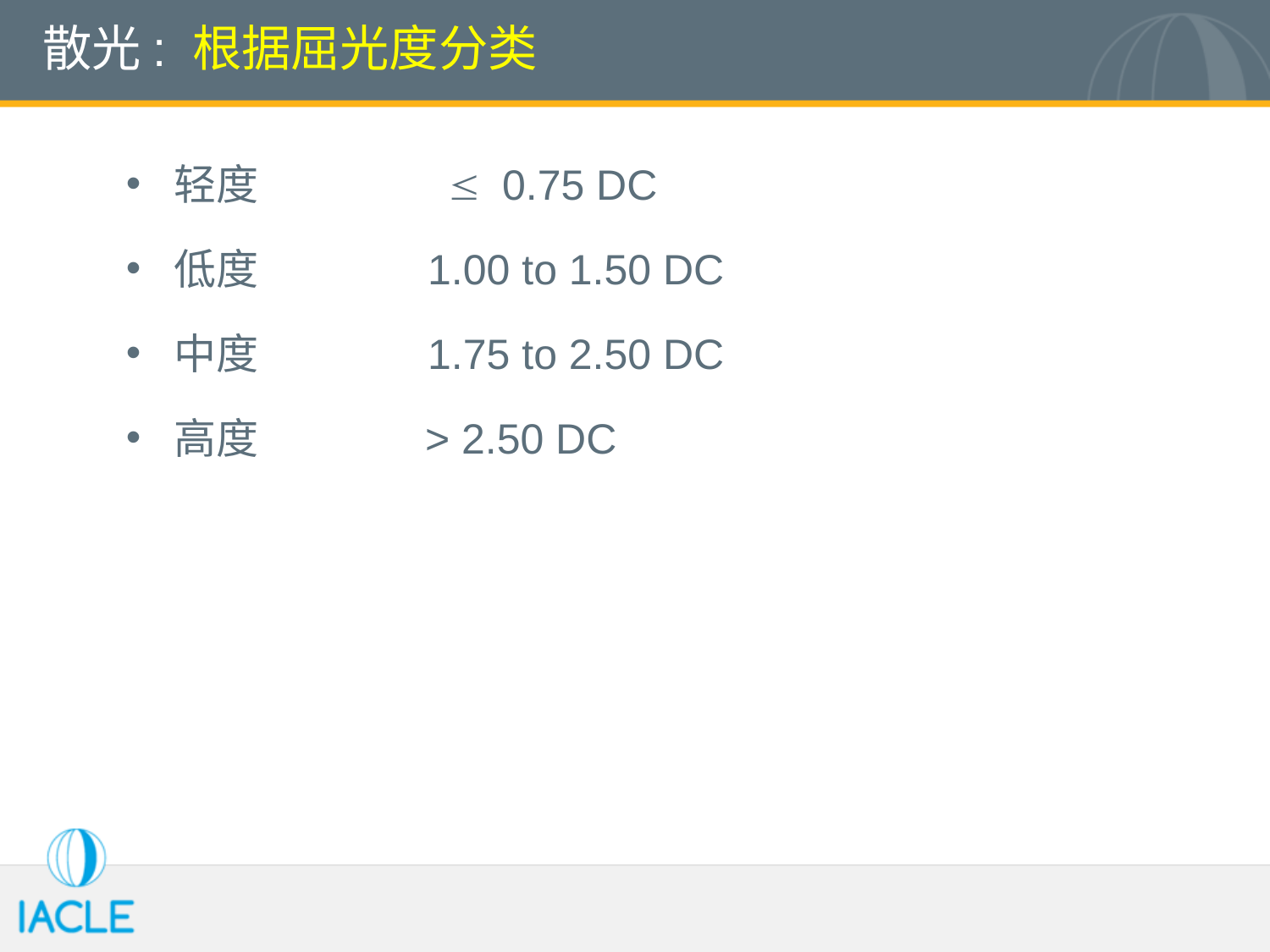

# 散光: 根据屈光度分类

轻度		 ≤ 0.75 DC
低度		1.00 to 1.50 DC
中度		1.75 to 2.50 DC
高度	            > 2.50 DC